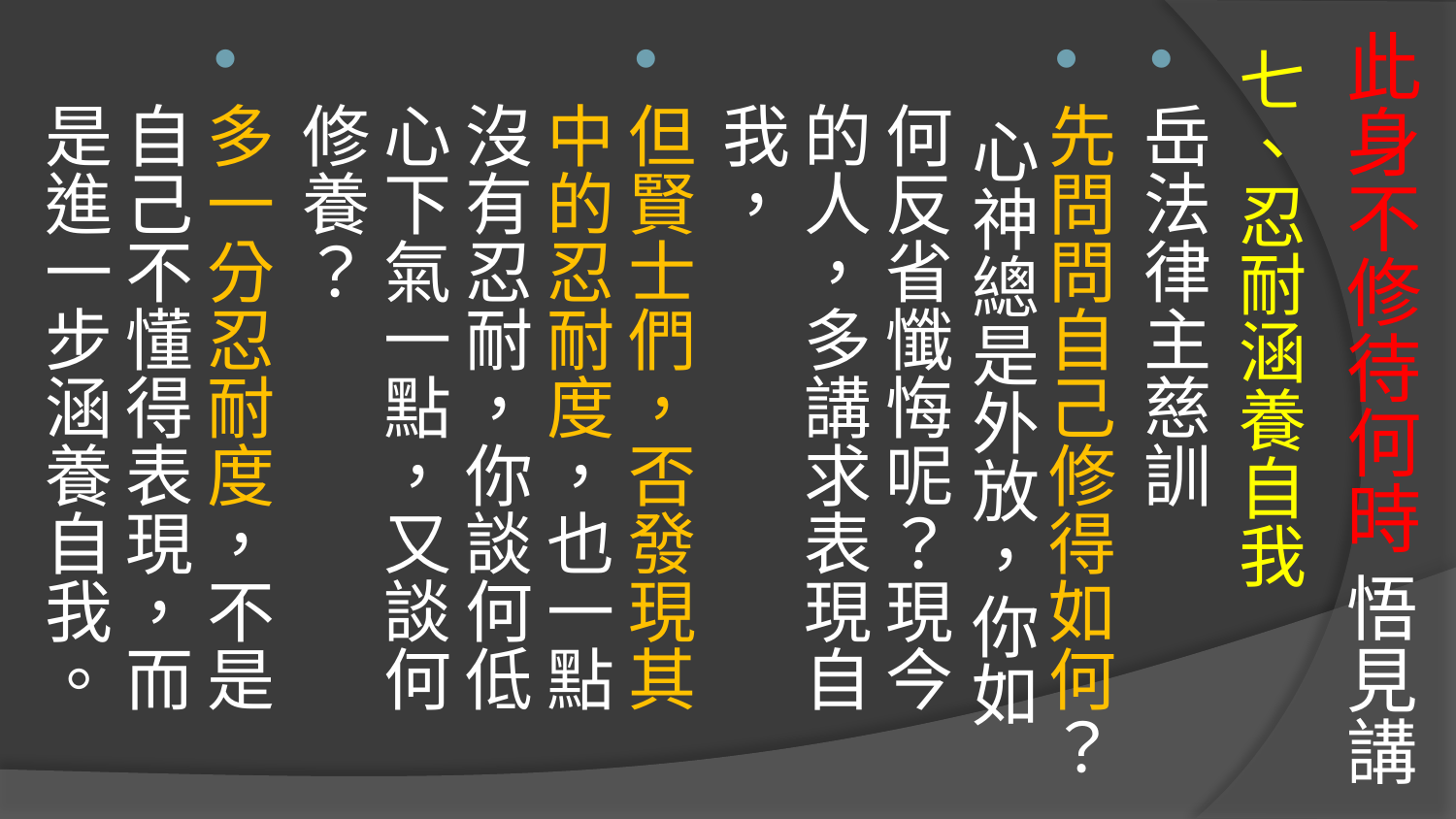

# 此身不修待何時 悟見講
七、忍耐涵養自我
岳法律主慈訓
先問問自己修得如何？ 心神總是外放，你如何反省懺悔呢？現今的人，多講求表現自我，
但賢士們，否發現其中的忍耐度，也一點沒有忍耐，你談何低心下氣一點，又談何修養？
多一分忍耐度，不是自己不懂得表現，而是進一步涵養自我。